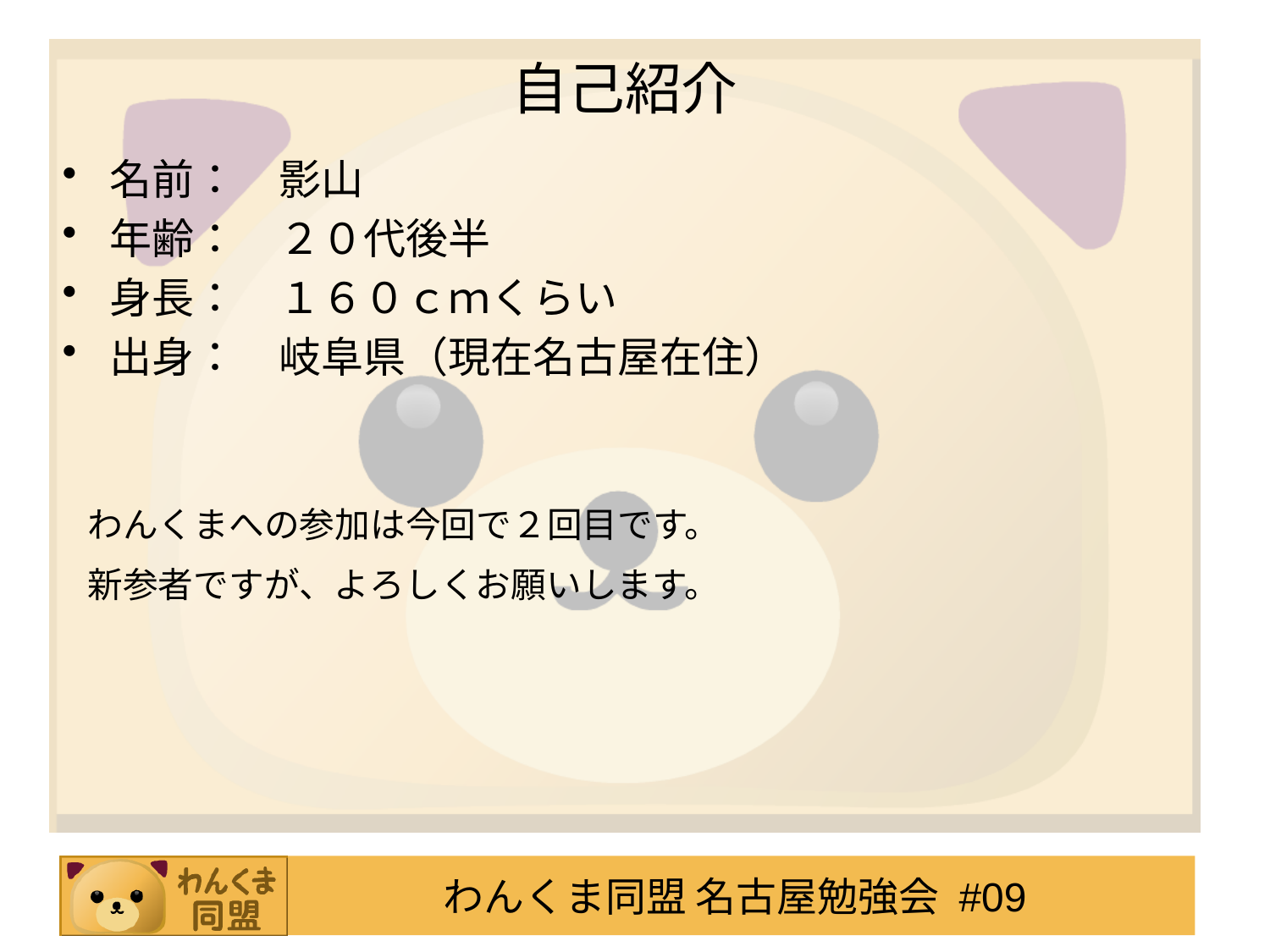

自己紹介
名前：　影山
年齢：　２０代後半
身長：　１６０ｃｍくらい
出身：　岐阜県（現在名古屋在住）
わんくまへの参加は今回で２回目です。
新参者ですが、よろしくお願いします。